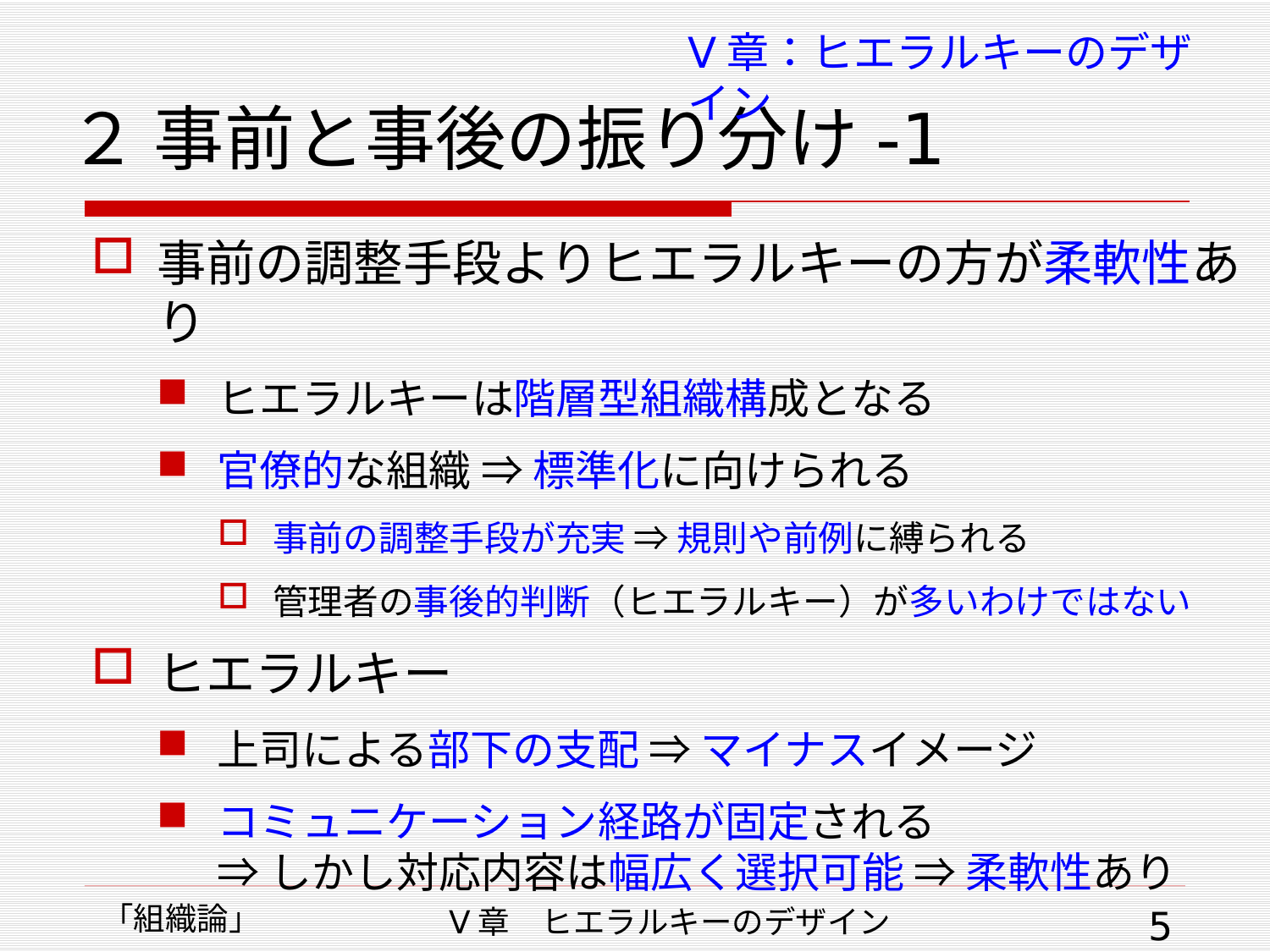

# ２ 事前と事後の振り分け-1
V章：ヒエラルキーのデザイン
事前の調整手段よりヒエラルキーの方が柔軟性あり
ヒエラルキーは階層型組織構成となる
官僚的な組織 ⇒ 標準化に向けられる
事前の調整手段が充実 ⇒ 規則や前例に縛られる
管理者の事後的判断（ヒエラルキー）が多いわけではない
ヒエラルキー
上司による部下の支配 ⇒ マイナスイメージ
コミュニケーション経路が固定される
⇒ しかし対応内容は幅広く選択可能 ⇒ 柔軟性あり
「組織論」
V章　ヒエラルキーのデザイン
5